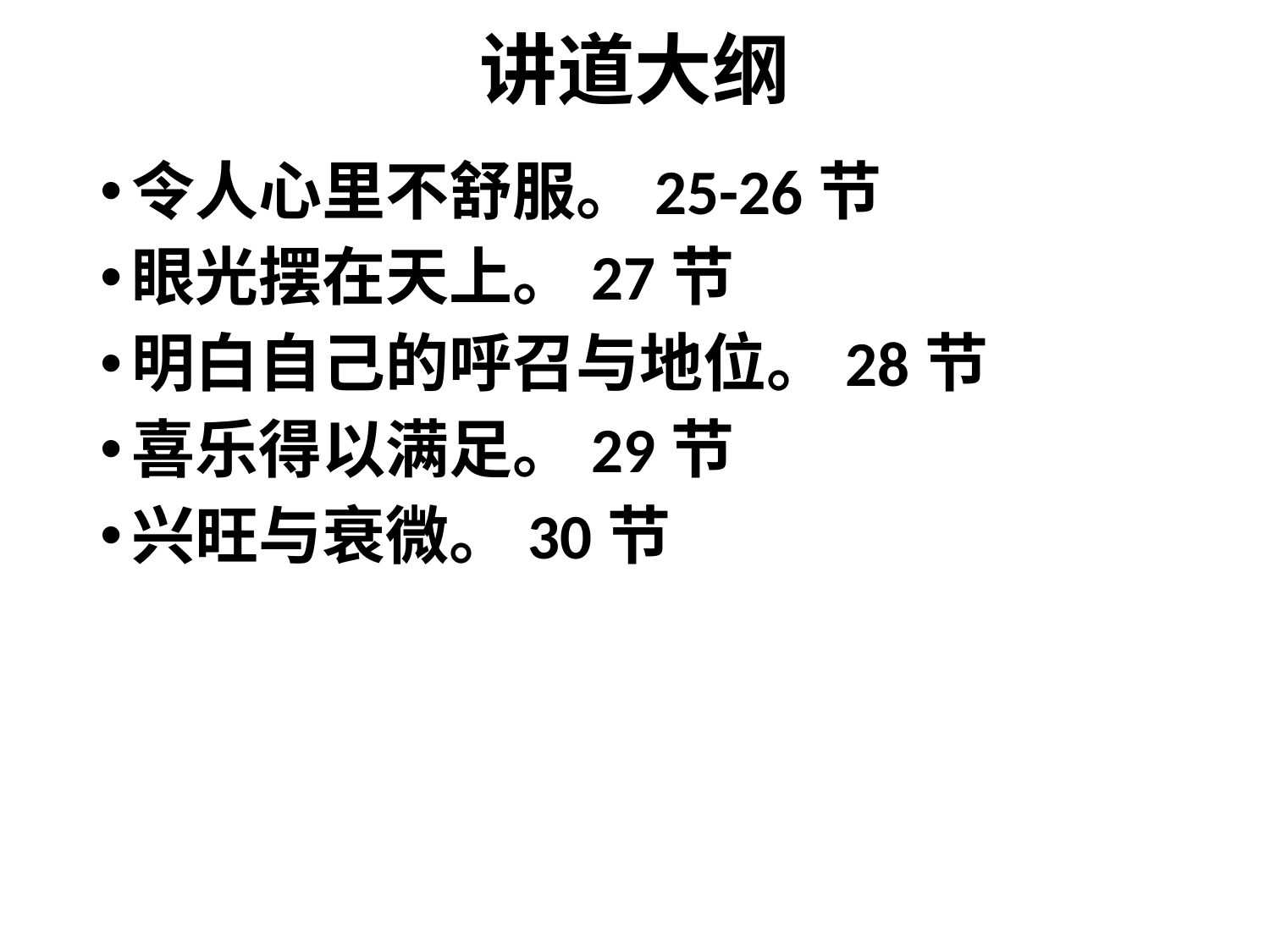

# 讲道大纲
令人心里不舒服。25-26节
眼光摆在天上。27节
明白自己的呼召与地位。28节
喜乐得以满足。29节
兴旺与衰微。30节